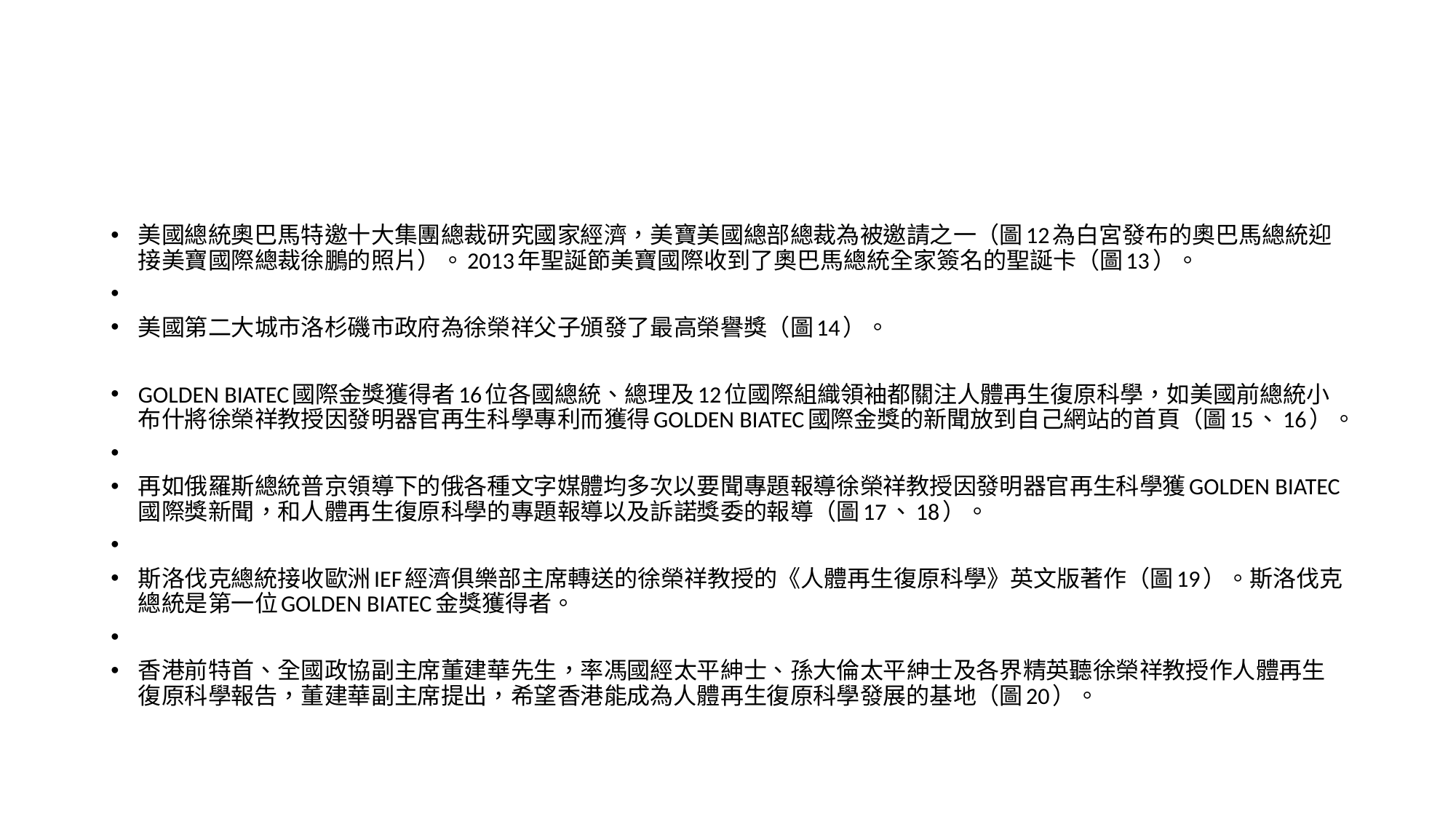

#
美國總統奧巴馬特邀十大集團總裁研究國家經濟，美寶美國總部總裁為被邀請之一（圖12為白宮發布的奧巴馬總統迎接美寶國際總裁徐鵬的照片）。2013年聖誕節美寶國際收到了奧巴馬總統全家簽名的聖誕卡（圖13）。

美國第二大城市洛杉磯市政府為徐榮祥父子頒發了最高榮譽獎（圖14）。

GOLDEN BIATEC國際金獎獲得者16位各國總統、總理及12位國際組織領袖都關注人體再生復原科學，如美國前總統小布什將徐榮祥教授因發明器官再生科學專利而獲得GOLDEN BIATEC國際金獎的新聞放到自己網站的首頁（圖15、16）。

再如俄羅斯總統普京領導下的俄各種文字媒體均多次以要聞專題報導徐榮祥教授因發明器官再生科學獲GOLDEN BIATEC國際獎新聞，和人體再生復原科學的專題報導以及訴諾獎委的報導（圖17、18）。

斯洛伐克總統接收歐洲IEF經濟俱樂部主席轉送的徐榮祥教授的《人體再生復原科學》英文版著作（圖19）。斯洛伐克總統是第一位GOLDEN BIATEC金獎獲得者。

香港前特首、全國政協副主席董建華先生，率馮國經太平紳士、孫大倫太平紳士及各界精英聽徐榮祥教授作人體再生復原科學報告，董建華副主席提出，希望香港能成為人體再生復原科學發展的基地（圖20）。